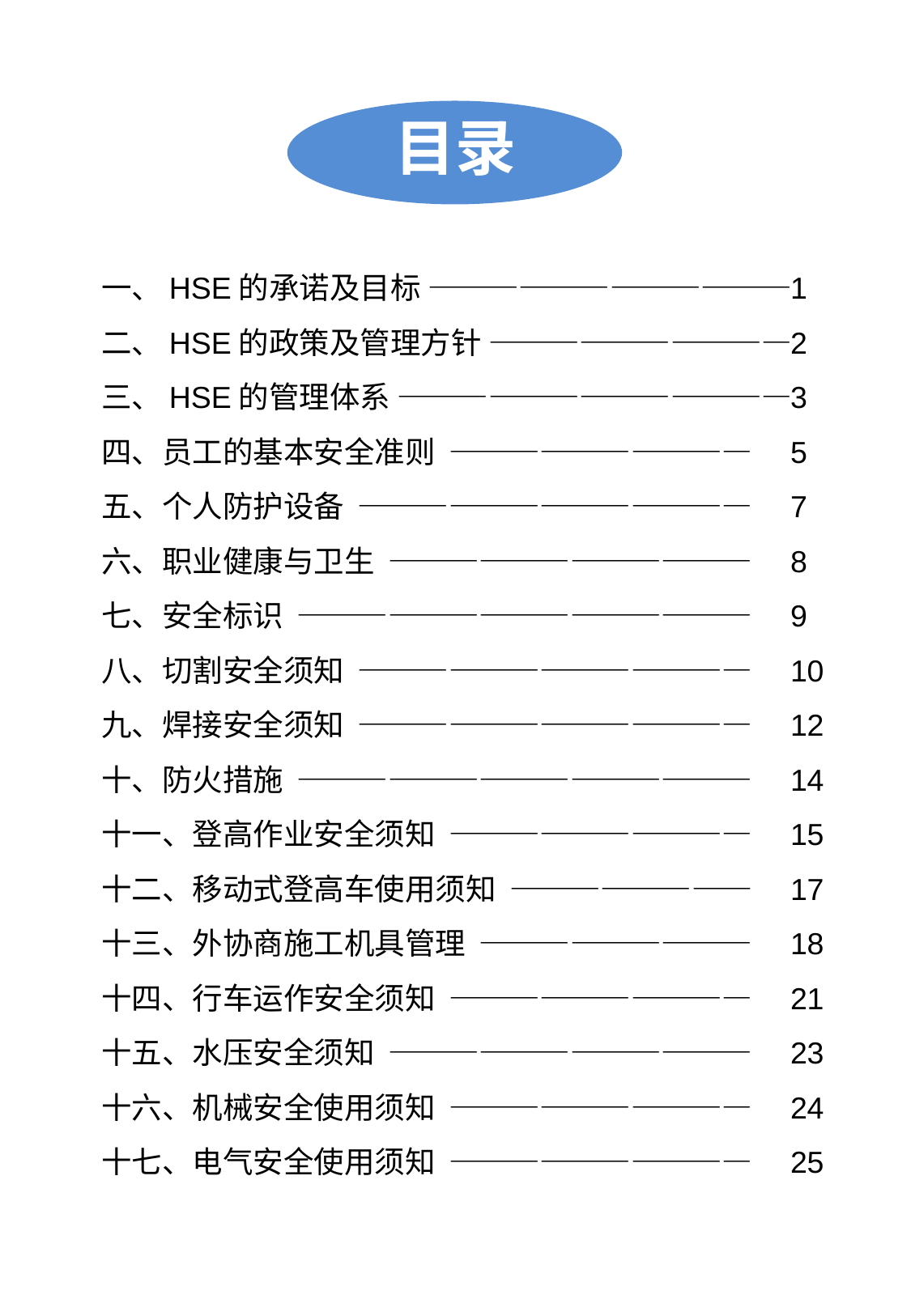

目录
1
2
3
5
7
8
9
10
12
14
15
17
18
21
23
24
25
一、HSE的承诺及目标 ————————————
二、HSE的政策及管理方针 ——————————
三、HSE的管理体系 —————————————
四、员工的基本安全准则  ——————————
五、个人防护设备  —————————————
六、职业健康与卫生  ————————————
七、安全标识  ———————————————
八、切割安全须知  —————————————
九、焊接安全须知  —————————————
十、防火措施  ———————————————
十一、登高作业安全须知  ——————————
十二、移动式登高车使用须知  ————————
十三、外协商施工机具管理  —————————
十四、行车运作安全须知  ——————————
十五、水压安全须知  ————————————
十六、机械安全使用须知  ——————————
十七、电气安全使用须知  ——————————